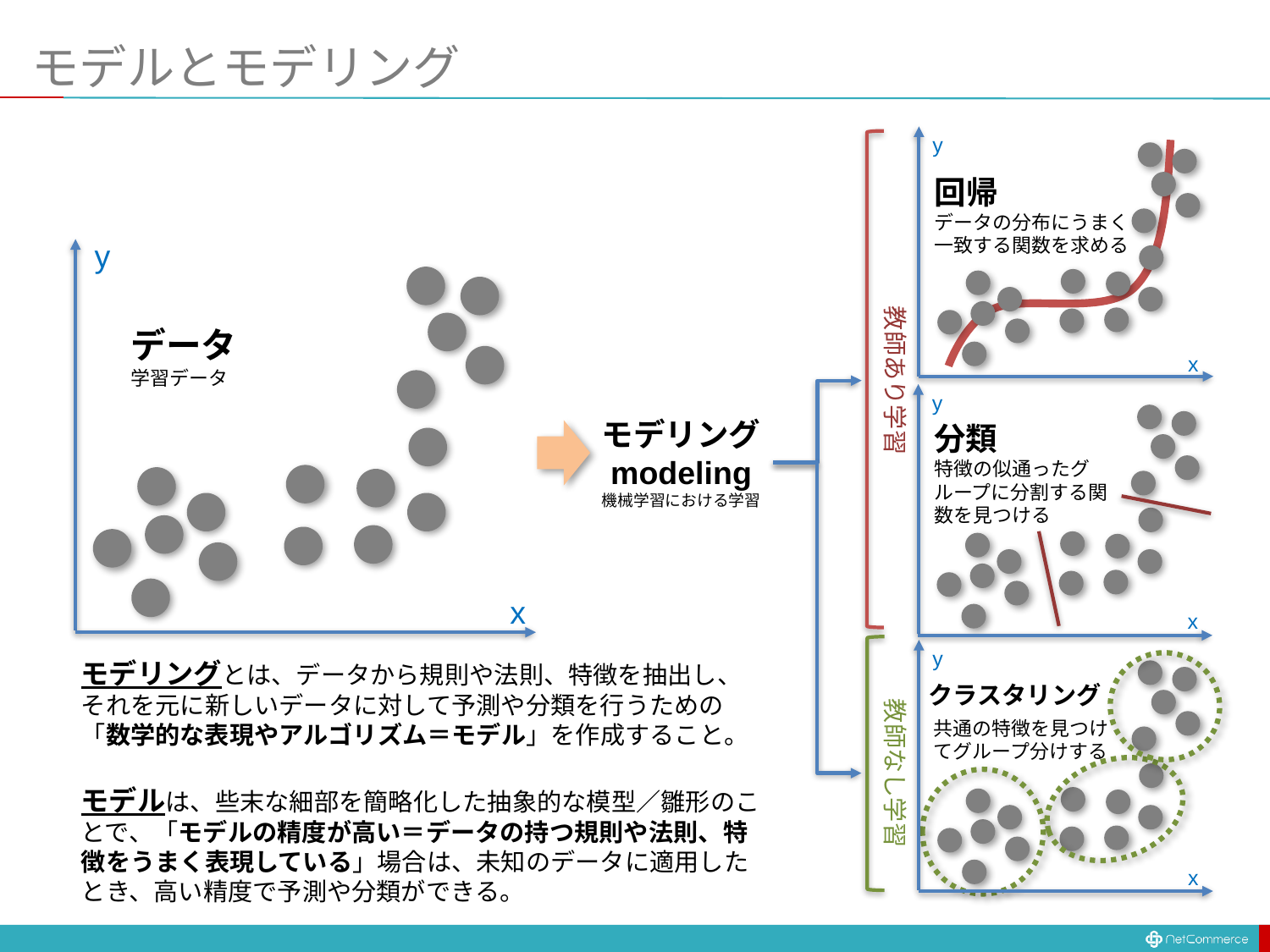

# モデルとモデリング
y

回帰
データの分布にうまく一致する関数を求める

y

教師あり学習

データ
学習データ

x

y

モデリング
modeling
機械学習における学習

分類
特徴の似通ったグループに分割する関数を見つける

x
x

y
モデリングとは、データから規則や法則、特徴を抽出し、それを元に新しいデータに対して予測や分類を行うための「数学的な表現やアルゴリズム＝モデル」を作成すること。

モデルは、些末な細部を簡略化した抽象的な模型／雛形のことで、「モデルの精度が高い＝データの持つ規則や法則、特徴をうまく表現している」場合は、未知のデータに適用したとき、高い精度で予測や分類ができる。

クラスタリング

教師なし学習
共通の特徴を見つけてグループ分けする

x